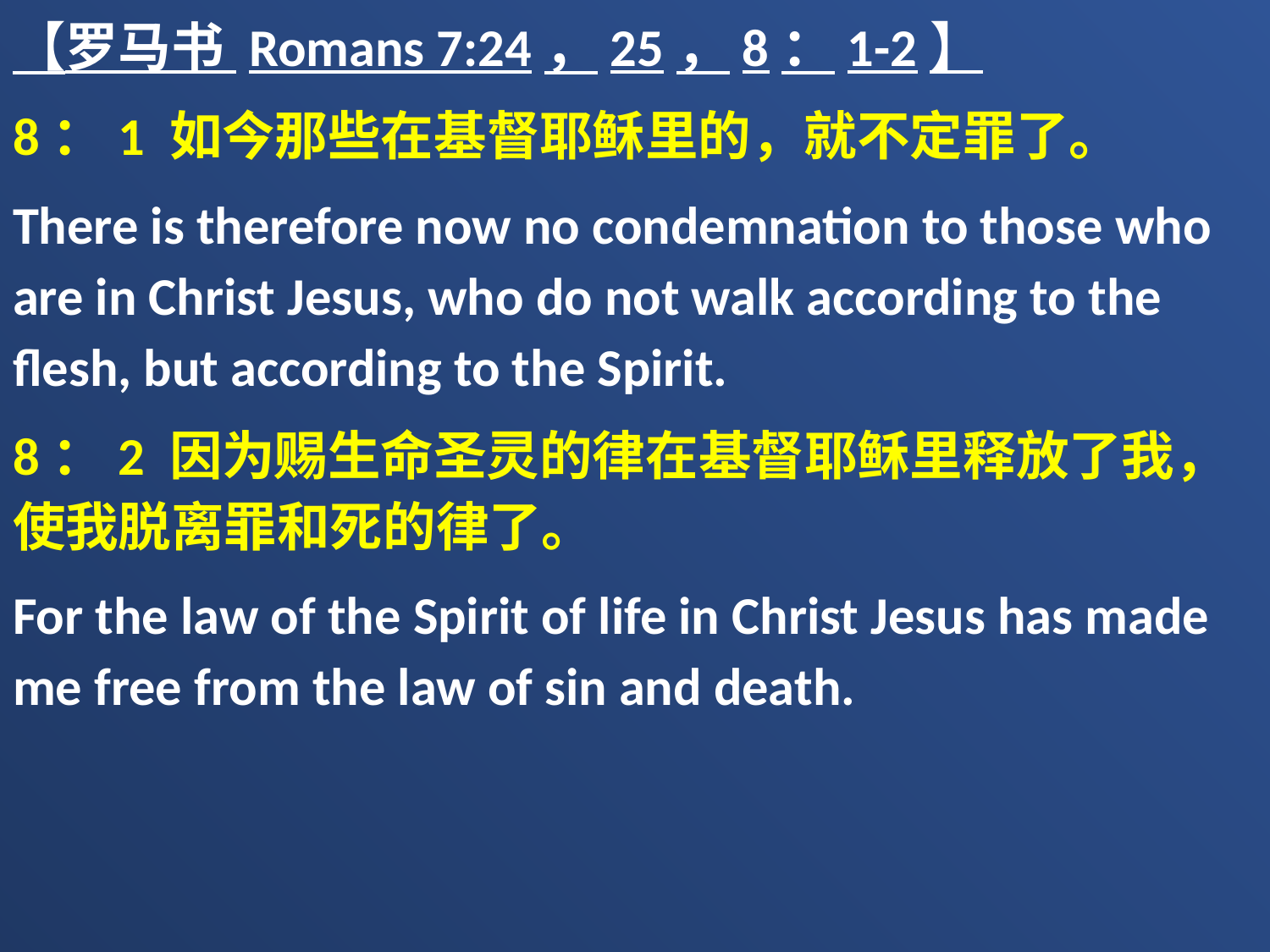

【罗马书 Romans 7:24，25，8：1-2】
8：1 如今那些在基督耶稣里的，就不定罪了。
There is therefore now no condemnation to those who are in Christ Jesus, who do not walk according to the flesh, but according to the Spirit.
8：2 因为赐生命圣灵的律在基督耶稣里释放了我，使我脱离罪和死的律了。
For the law of the Spirit of life in Christ Jesus has made me free from the law of sin and death.